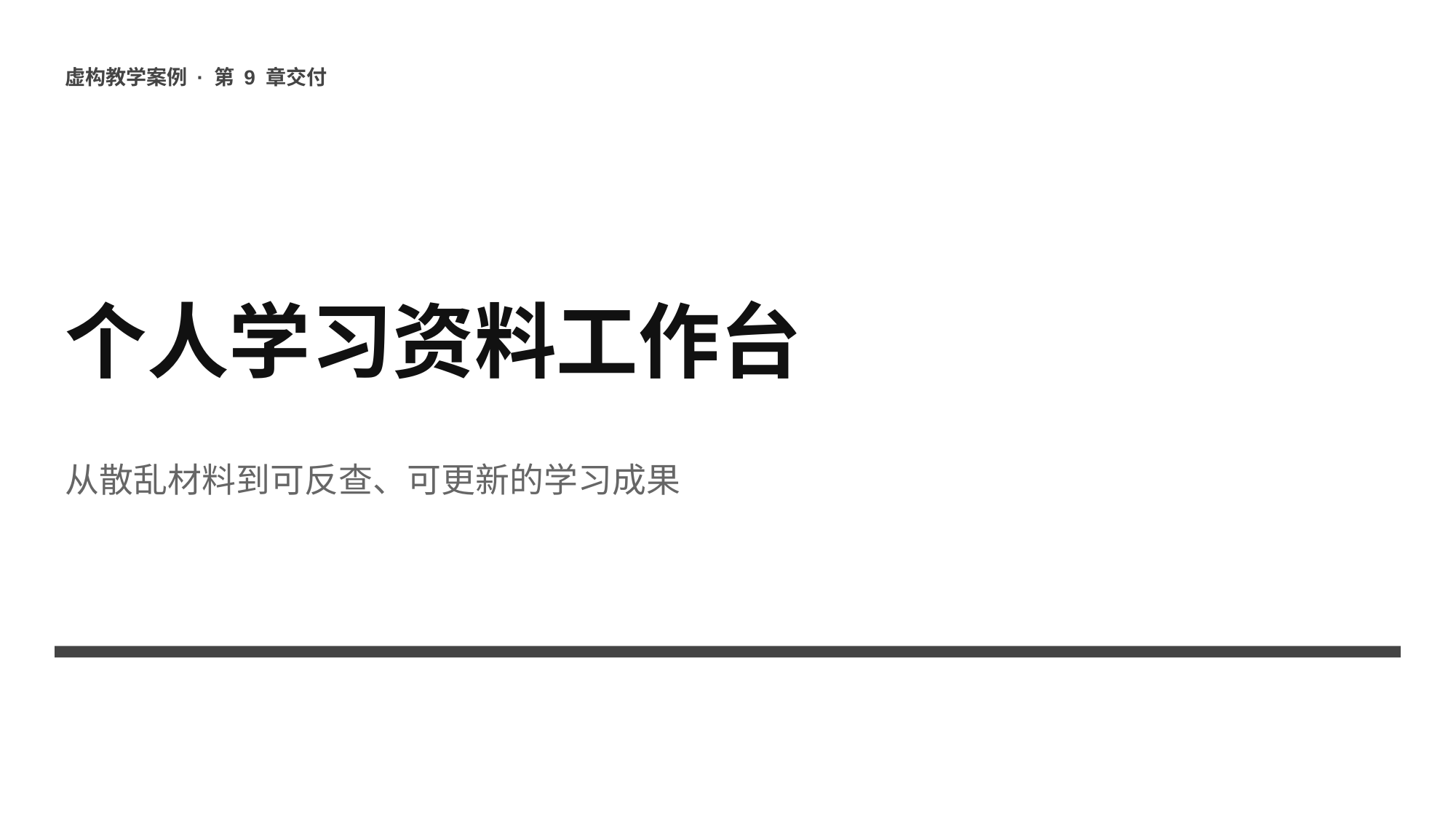

虚构教学案例 · 第 9 章交付
个人学习资料工作台
从散乱材料到可反查、可更新的学习成果